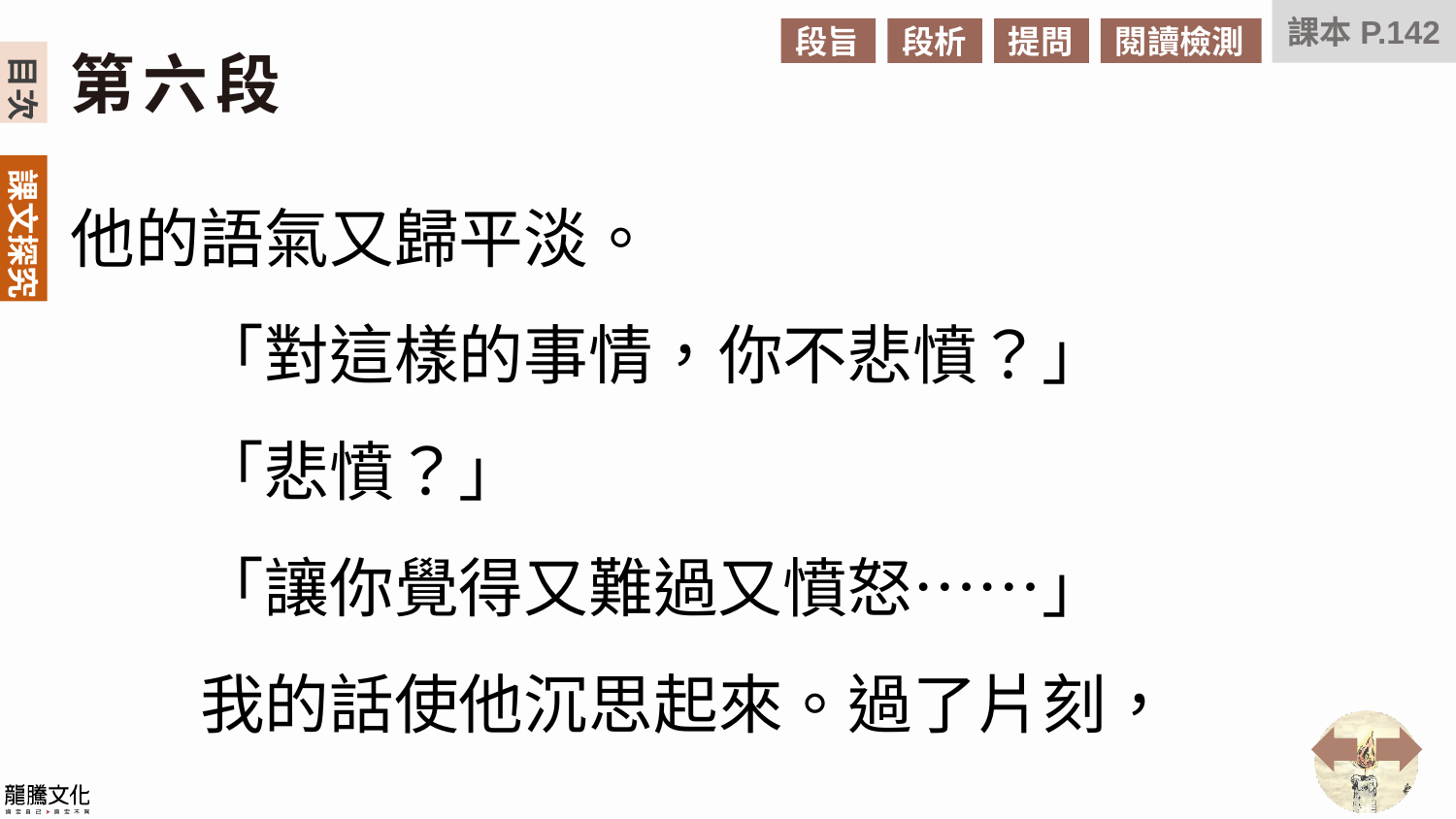

課本P.142
段旨
段析
提問
閱讀檢測
第六段
他的語氣又歸平淡。
　　「對這樣的事情，你不悲憤？」
　　「悲憤？」
　　「讓你覺得又難過又憤怒⋯⋯」
　　我的話使他沉思起來。過了片刻，